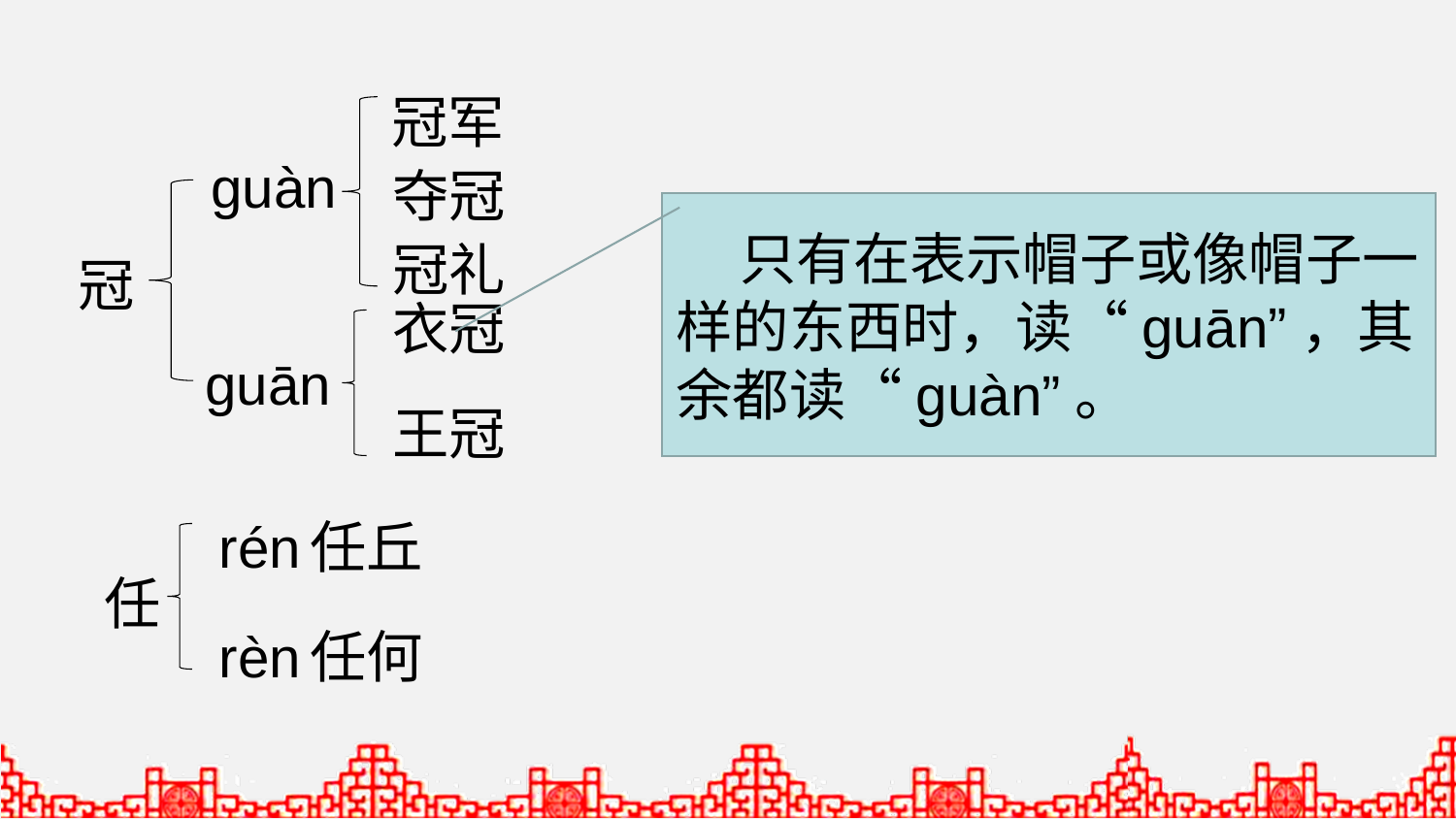

冠军

guàn
夺冠

    只有在表示帽子或像帽子一样的东西时，读“guān”，其余都读“guàn”。
冠礼
冠
衣冠

guān
王冠
rén
任丘

任
rèn
任何